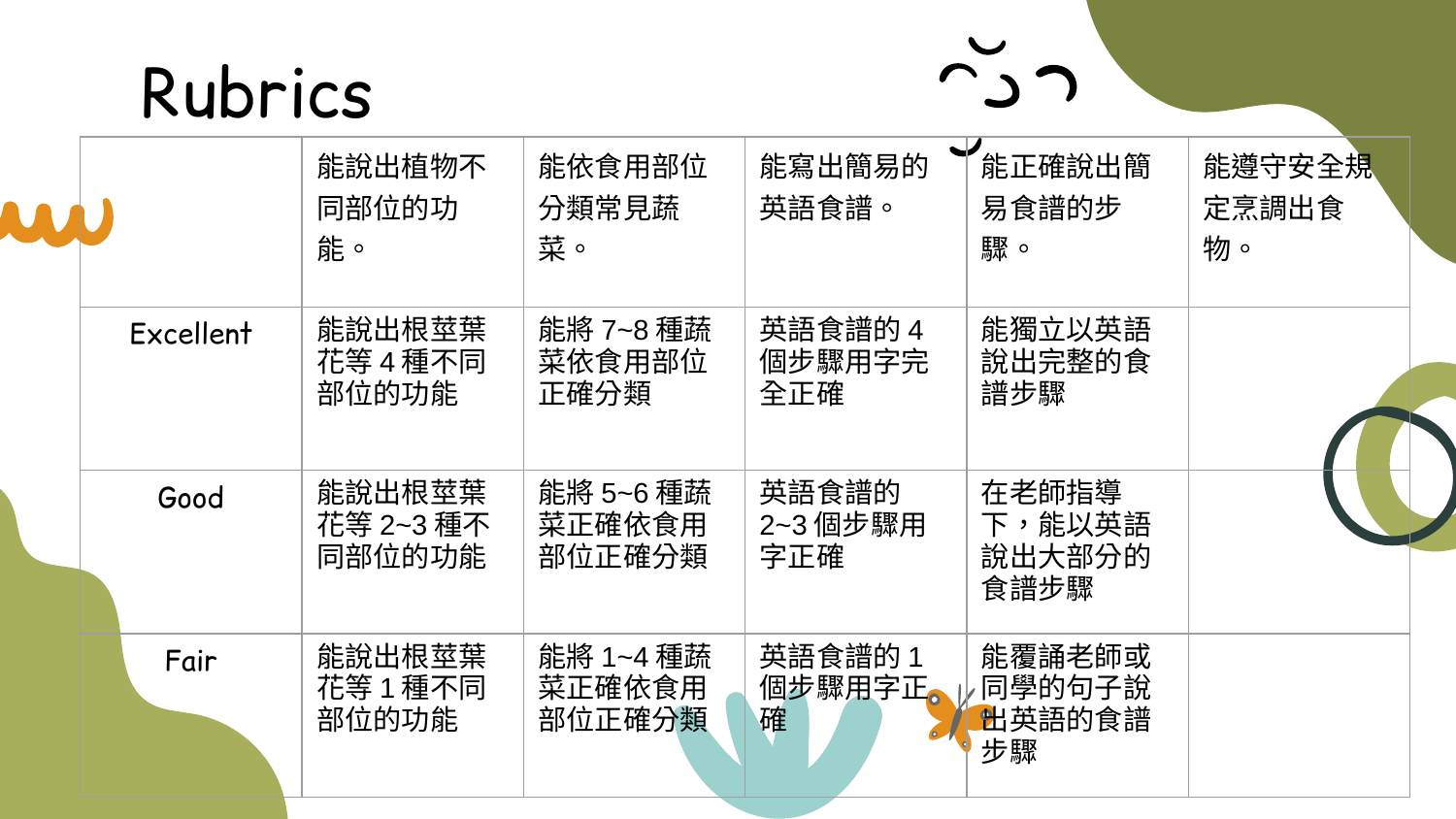

# Rubrics
|  | 能說出植物不同部位的功能。 | 能依食用部位分類常見蔬菜。 | 能寫出簡易的英語食譜。 | 能正確說出簡易食譜的步驟。 | 能遵守安全規定烹調出食物。 |
| --- | --- | --- | --- | --- | --- |
| Excellent | 能說出根莖葉花等4種不同部位的功能 | 能將7~8種蔬菜依食用部位正確分類 | 英語食譜的4個步驟用字完全正確 | 能獨立以英語說出完整的食譜步驟 |  |
| Good | 能說出根莖葉花等2~3種不同部位的功能 | 能將5~6種蔬菜正確依食用部位正確分類 | 英語食譜的2~3個步驟用字正確 | 在老師指導下，能以英語說出大部分的食譜步驟 |  |
| Fair | 能說出根莖葉花等1種不同部位的功能 | 能將1~4種蔬菜正確依食用部位正確分類 | 英語食譜的1個步驟用字正確 | 能覆誦老師或同學的句子說出英語的食譜步驟 |  |